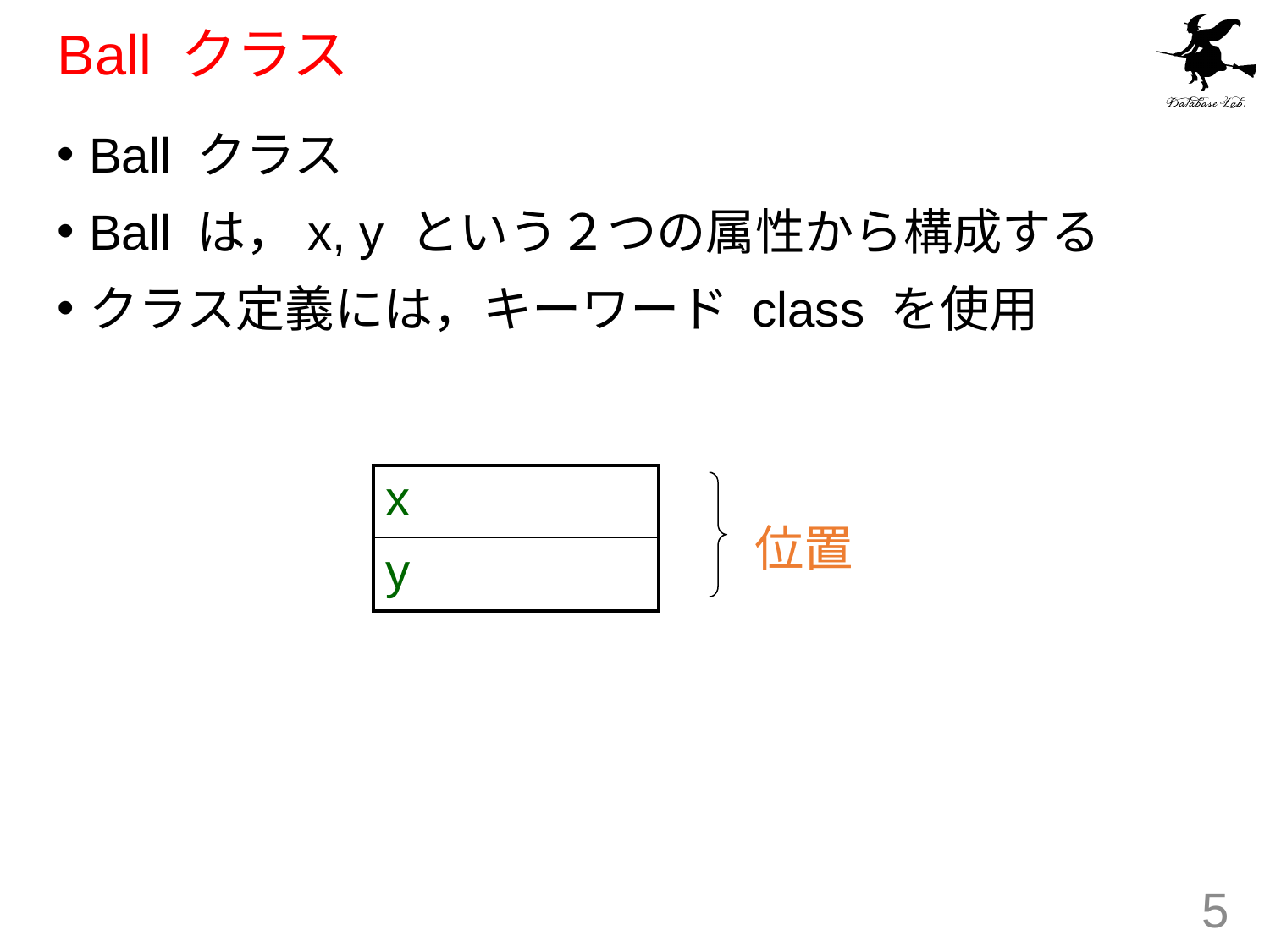

# Ball クラス
Ball クラス
Ball は，x, y という２つの属性から構成する
クラス定義には，キーワード class を使用

| x |
| --- |
| y |

位置
5